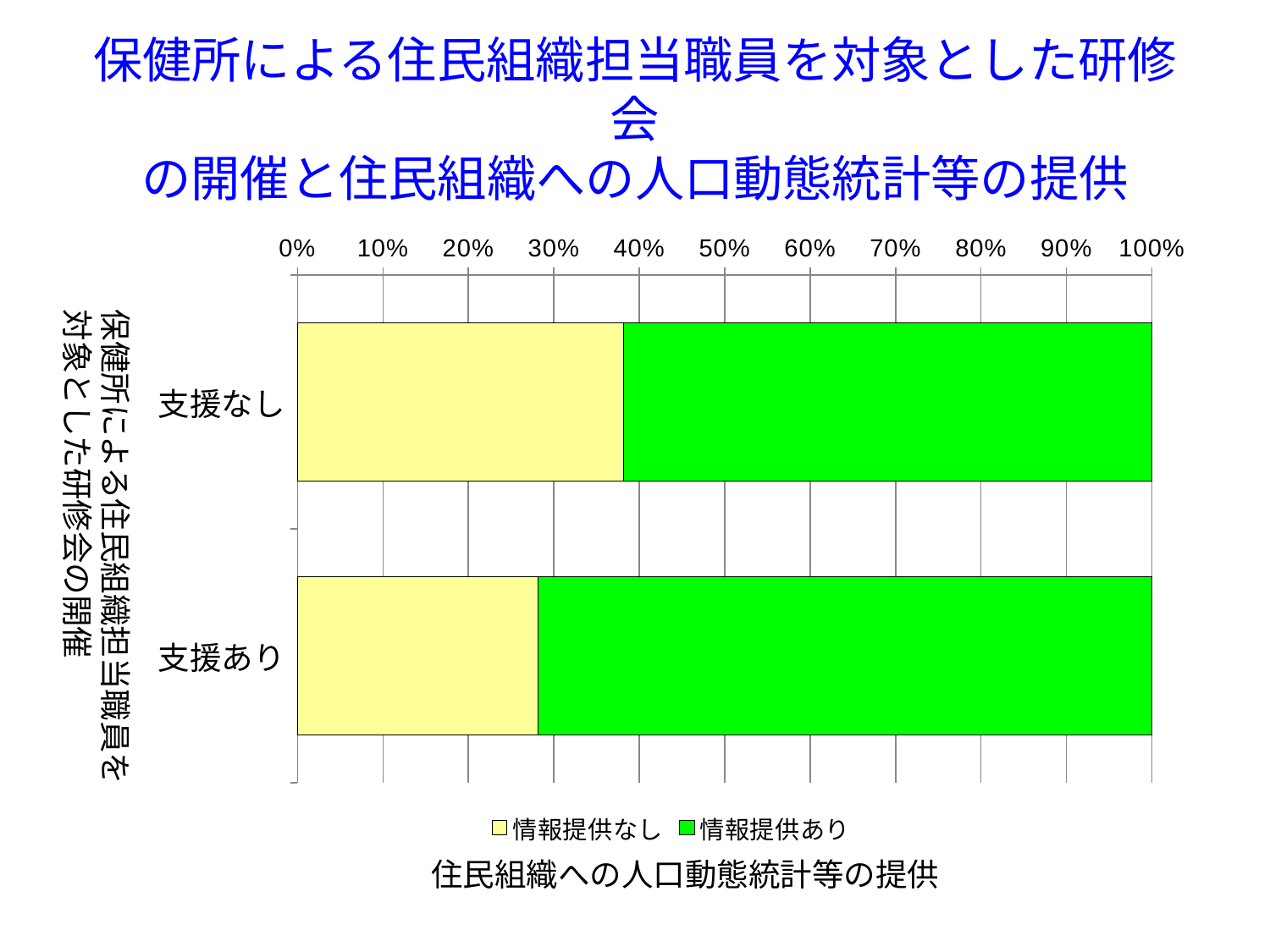

# 保健所による住民組織担当職員を対象とした研修会 の開催と住民組織への人口動態統計等の提供

### Chart

| Category | 情報提供なし | 情報提供あり |
|---|---|---|
| 支援なし | 254.0 | 412.0 |
| 支援あり | 58.0 | 148.0 |
保健所による住民組織担当職員を
対象とした研修会の開催
住民組織への人口動態統計等の提供